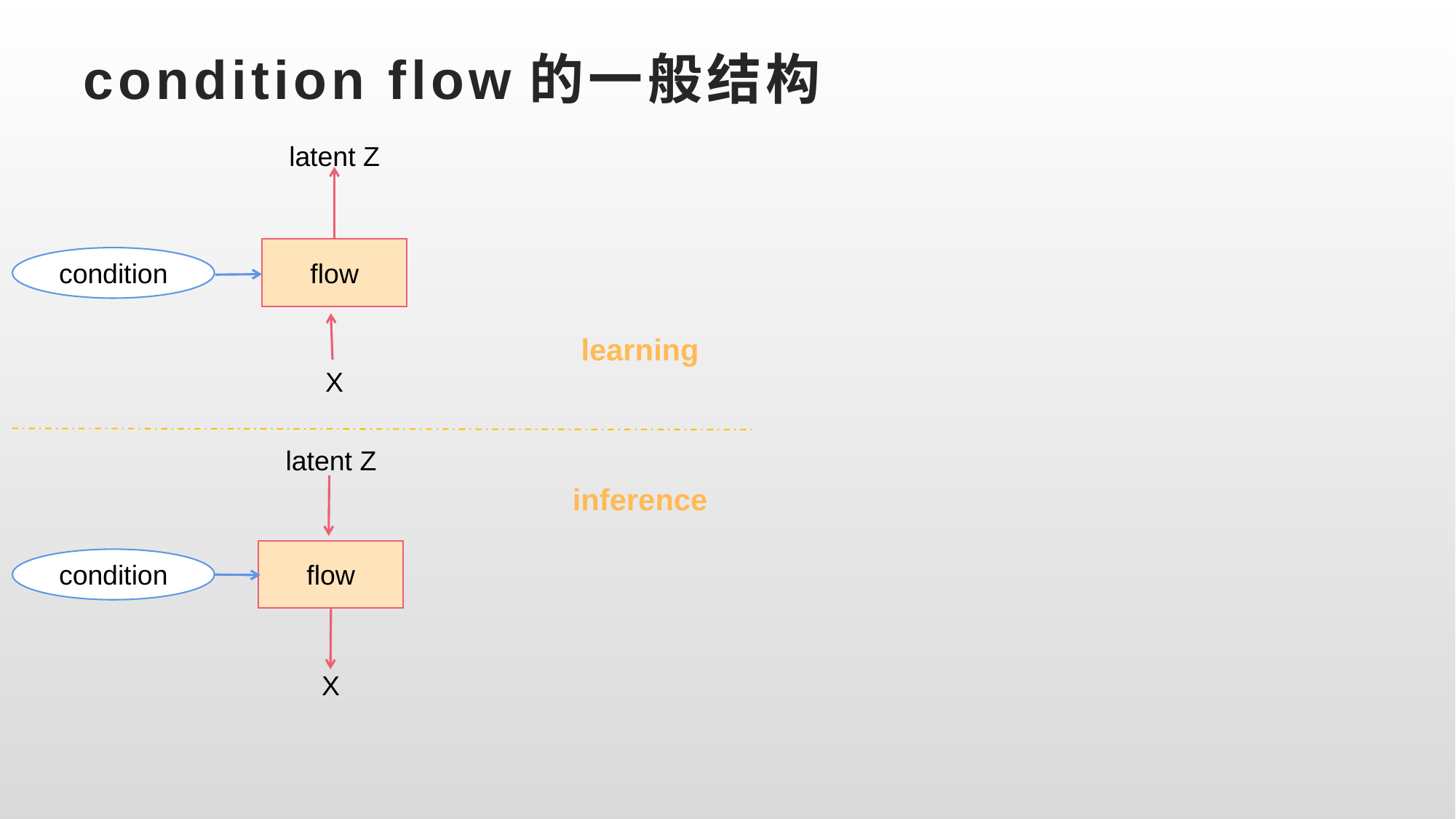

# condition flow的一般结构
latent Z

flow
condition
learning
X
latent Z
inference
flow
condition
X